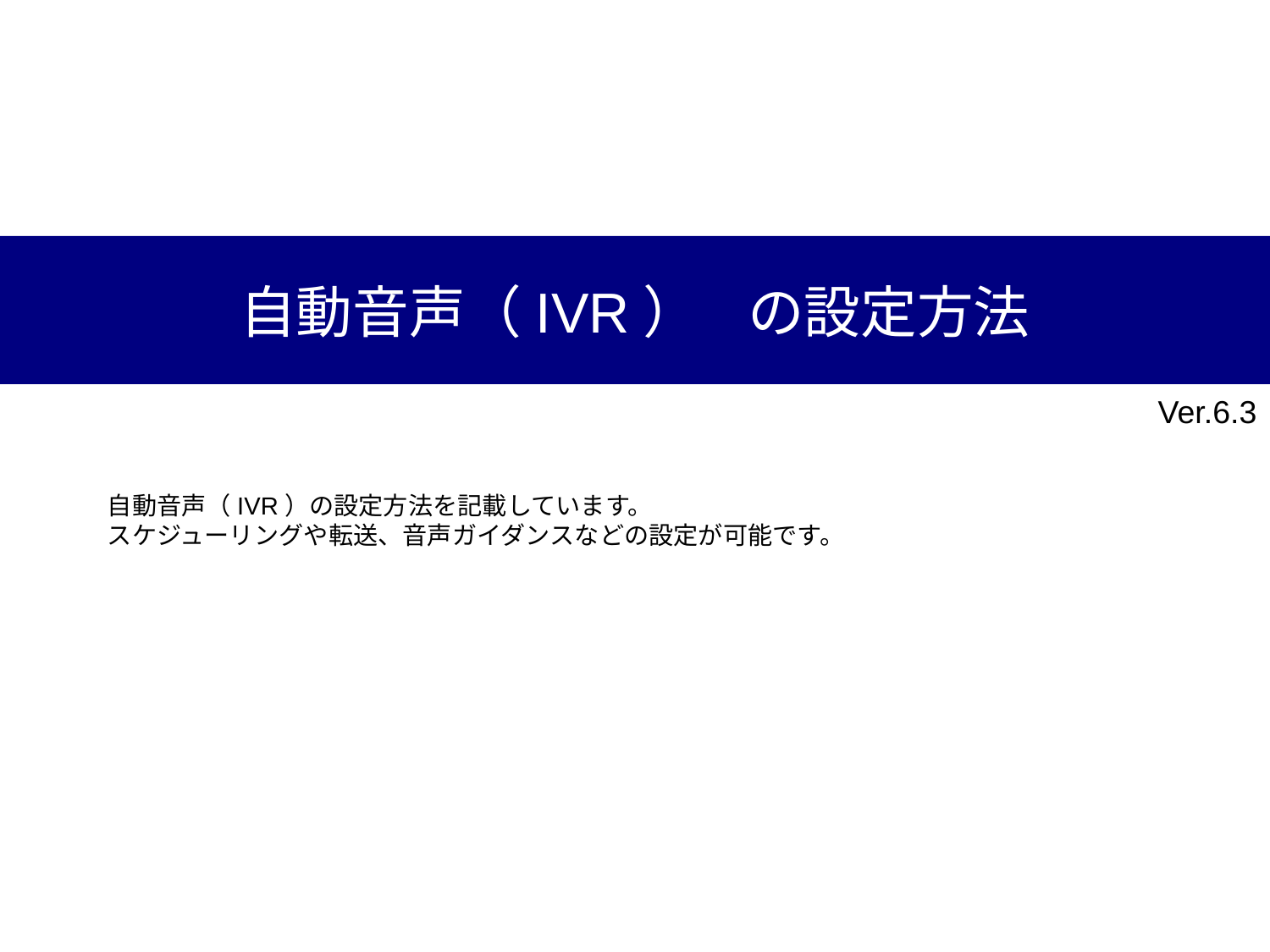

自動音声（IVR）	の設定方法
Ver.6.3
自動音声（IVR）の設定方法を記載しています。
スケジューリングや転送、音声ガイダンスなどの設定が可能です。